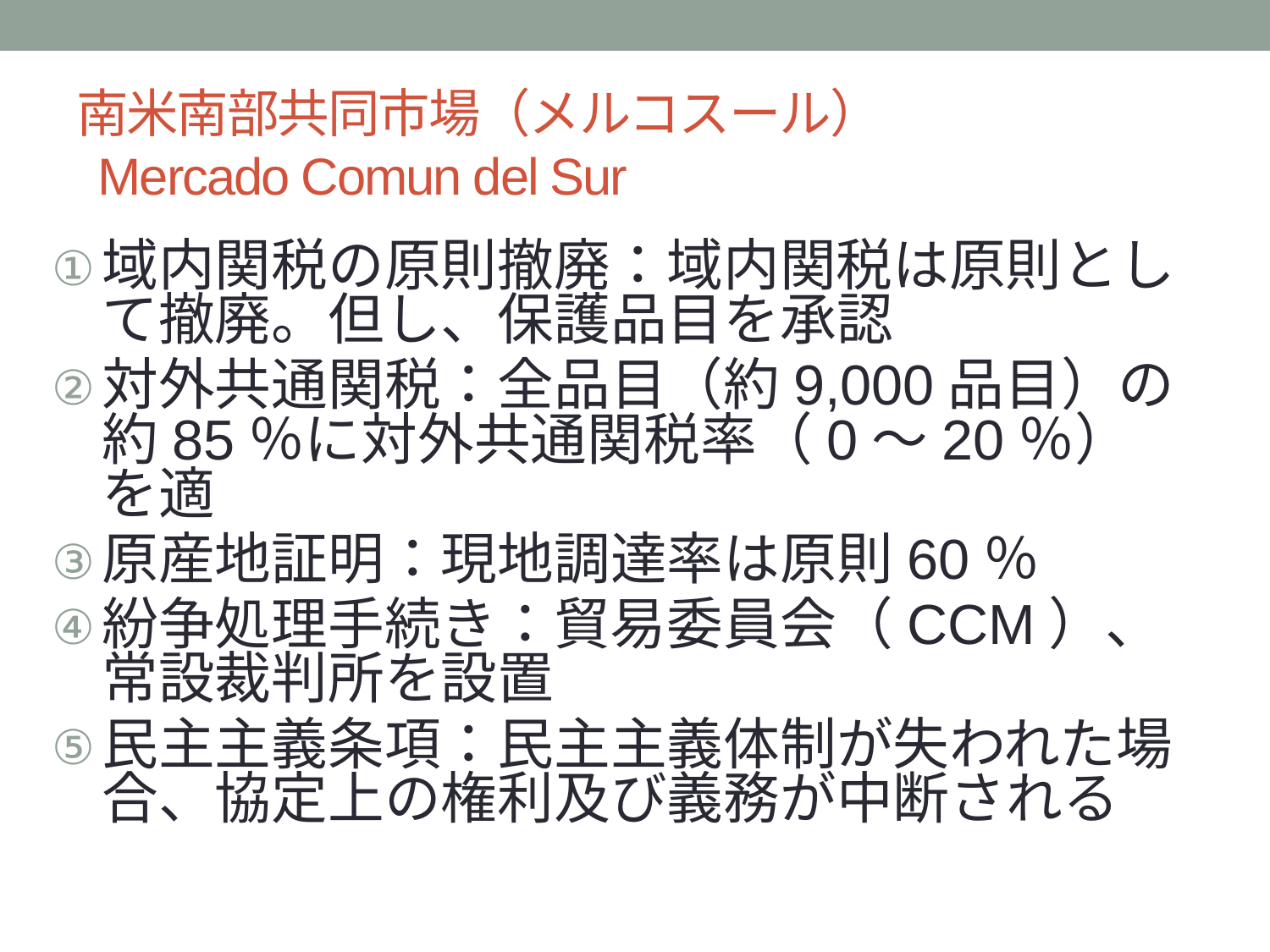

# 南米南部共同市場（メルコスール） Mercado Comun del Sur
域内関税の原則撤廃：域内関税は原則として撤廃。但し、保護品目を承認
対外共通関税：全品目（約9,000品目）の約85％に対外共通関税率（0～20％）を適
原産地証明：現地調達率は原則60％
紛争処理手続き：貿易委員会（CCM）、常設裁判所を設置
民主主義条項：民主主義体制が失われた場合、協定上の権利及び義務が中断される